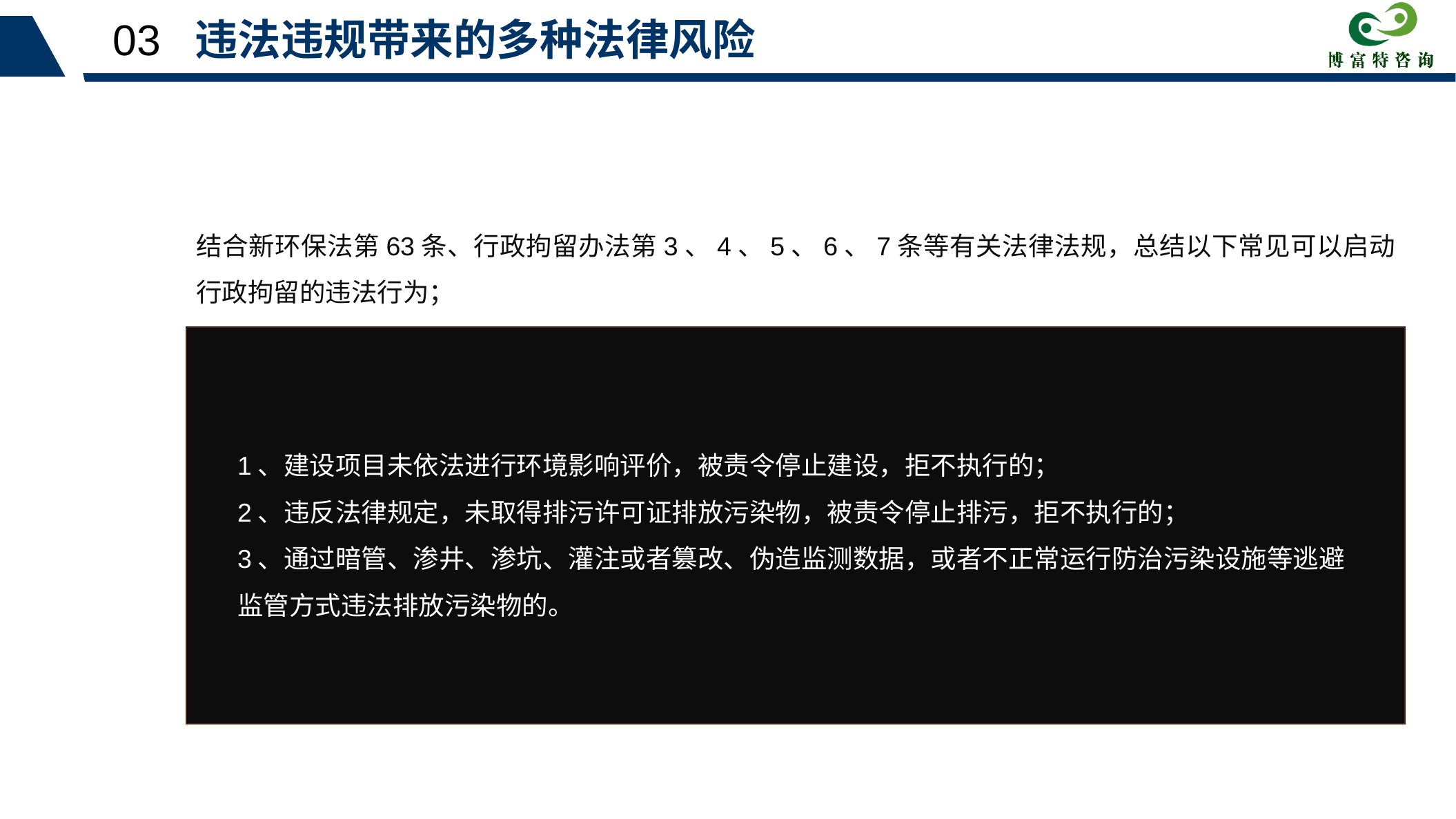

03  违法违规带来的多种法律风险

结合新环保法第63条、行政拘留办法第3、4、5、6、7条等有关法律法规，总结以下常见可以启动行政拘留的违法行为；

1、建设项目未依法进行环境影响评价，被责令停止建设，拒不执行的；
2、违反法律规定，未取得排污许可证排放污染物，被责令停止排污，拒不执行的；
3、通过暗管、渗井、渗坑、灌注或者篡改、伪造监测数据，或者不正常运行防治污染设施等逃避监管方式违法排放污染物的。